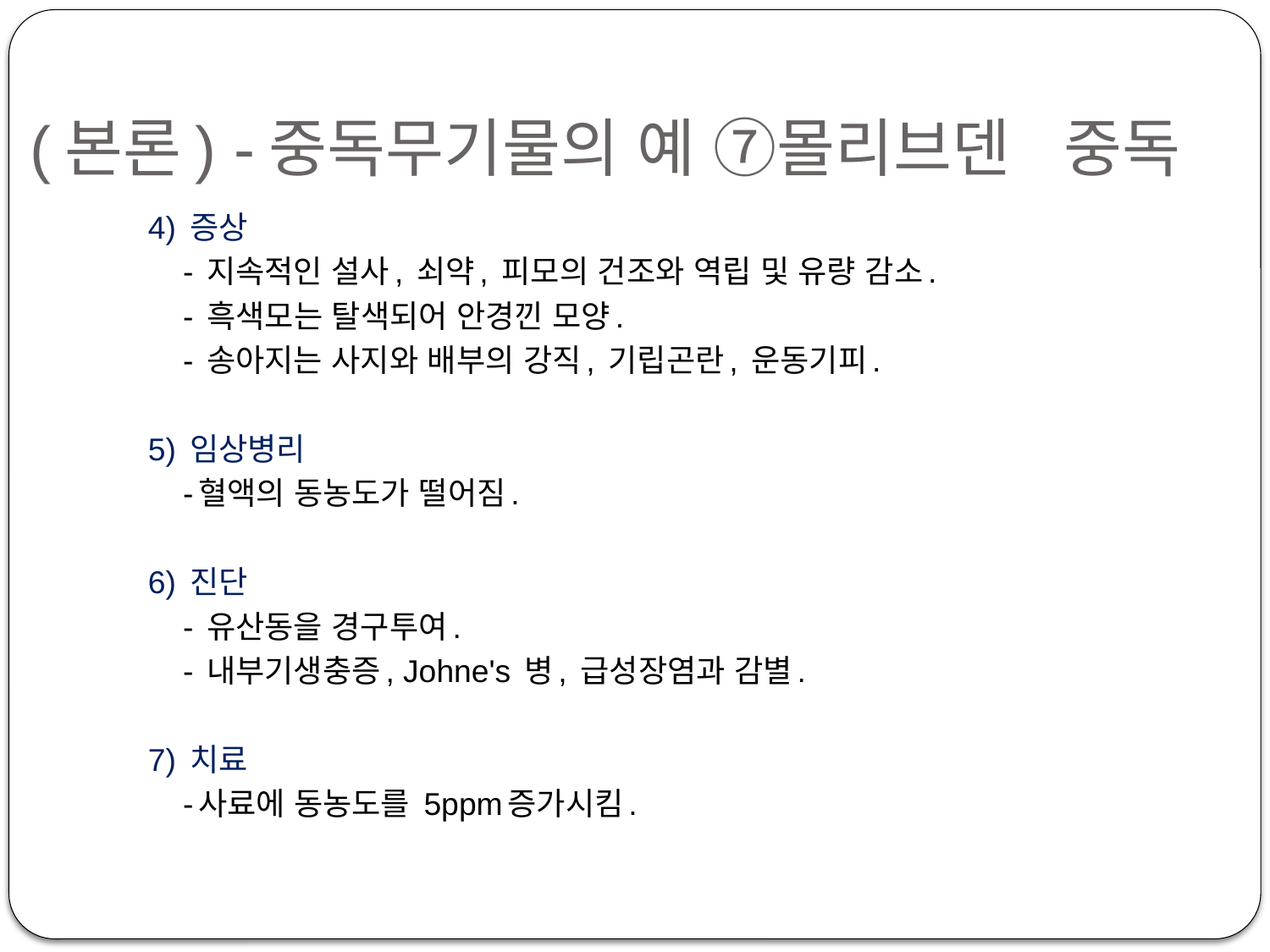

# (본론) -중독무기물의 예 ⑦몰리브덴   중독
 4) 증상
     - 지속적인 설사, 쇠약, 피모의 건조와 역립 및 유량 감소.
     - 흑색모는 탈색되어 안경낀 모양.
     - 송아지는 사지와 배부의 강직, 기립곤란, 운동기피.

 5) 임상병리
     -혈액의 동농도가 떨어짐.

 6) 진단
     - 유산동을 경구투여.
     - 내부기생충증, Johne's 병, 급성장염과 감별.

 7) 치료
     -사료에 동농도를 5ppm증가시킴.